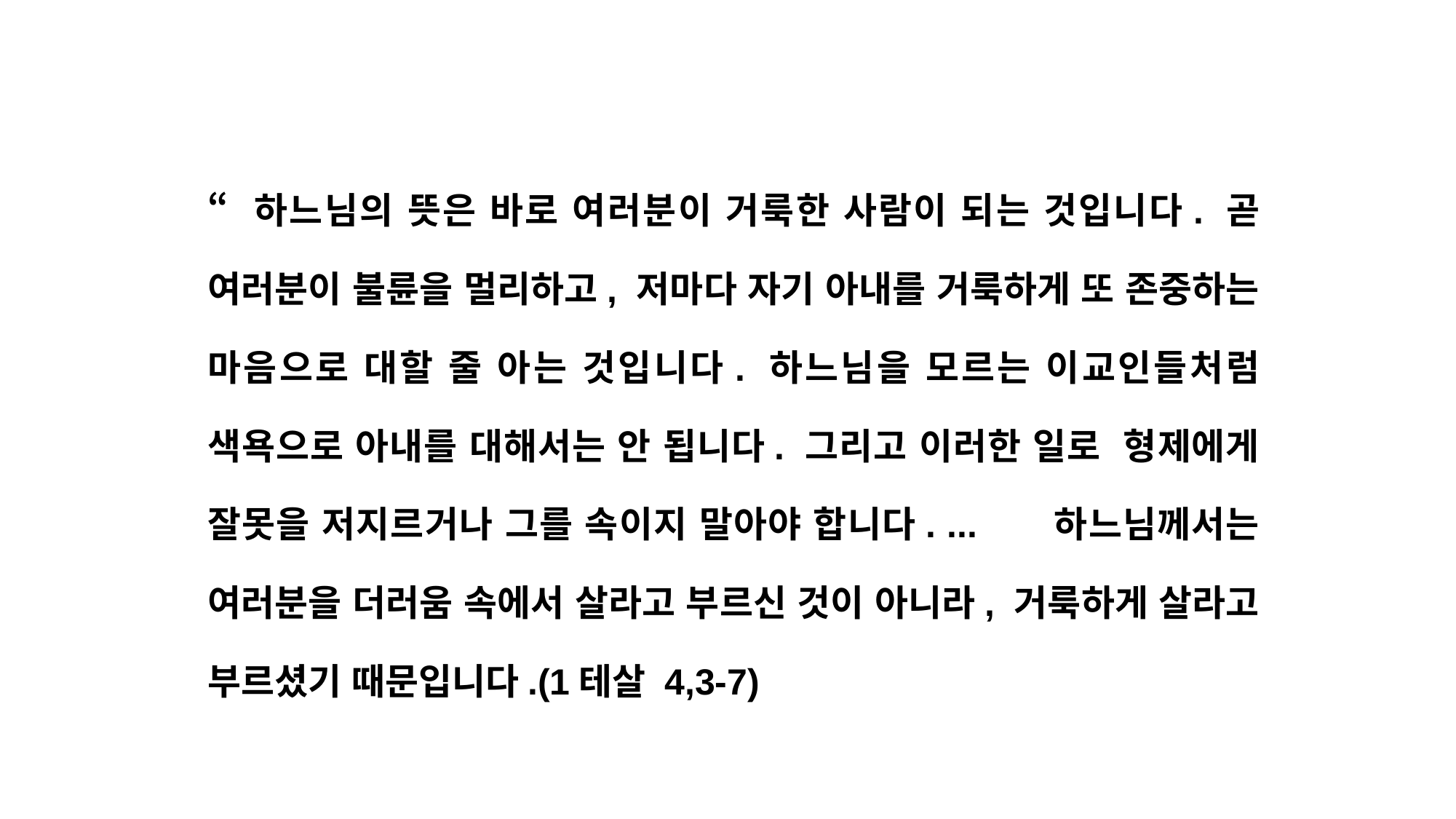

“하느님의 뜻은 바로 여러분이 거룩한 사람이 되는 것입니다. 곧 여러분이 불륜을 멀리하고, 저마다 자기 아내를 거룩하게 또 존중하는 마음으로 대할 줄 아는 것입니다. 하느님을 모르는 이교인들처럼 색욕으로 아내를 대해서는 안 됩니다. 그리고 이러한 일로  형제에게 잘못을 저지르거나 그를 속이지 말아야 합니다. ...      하느님께서는 여러분을 더러움 속에서 살라고 부르신 것이 아니라, 거룩하게 살라고 부르셨기 때문입니다.(1테살 4,3-7)